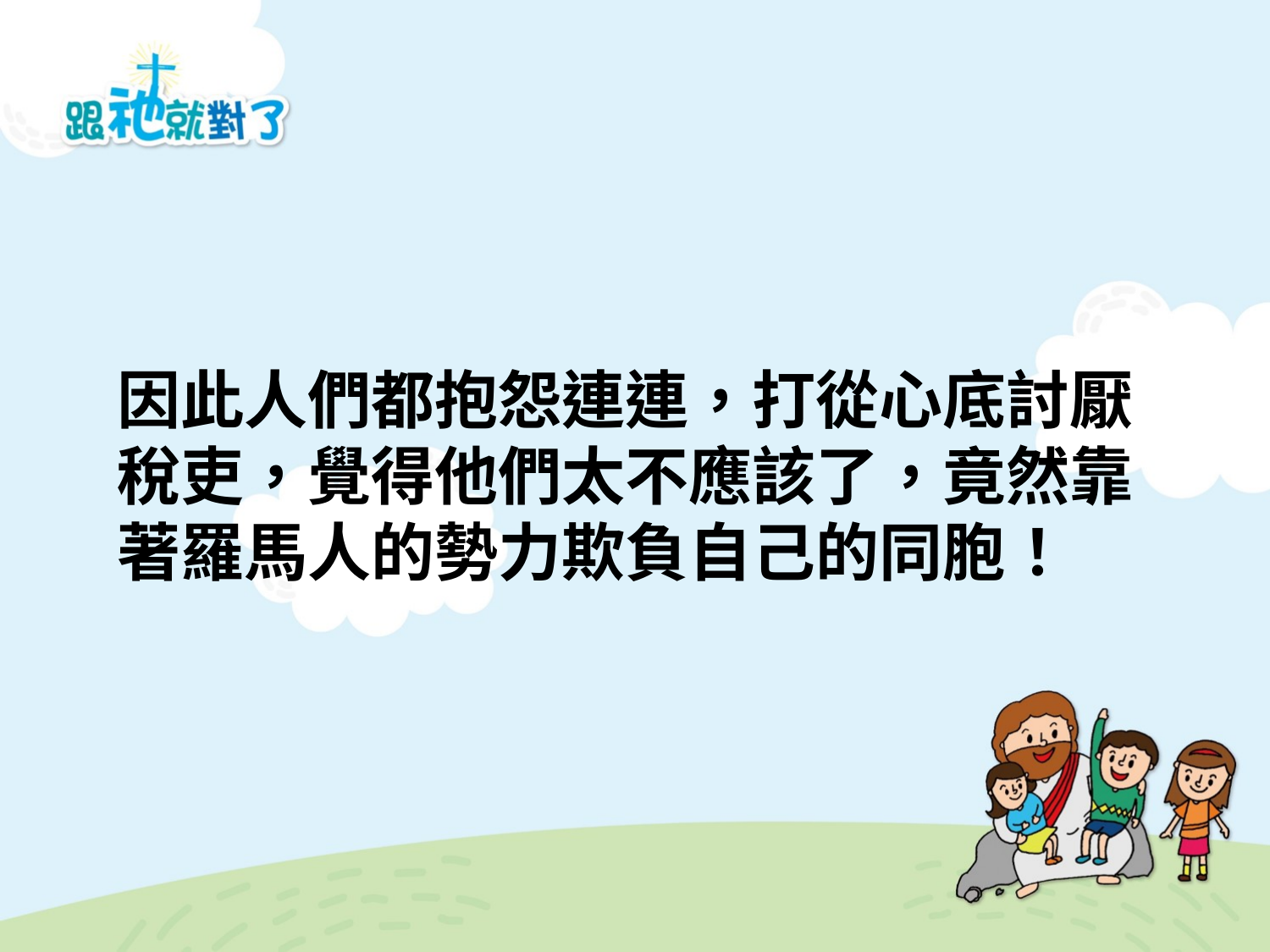

因此人們都抱怨連連，打從心底討厭稅吏，覺得他們太不應該了，竟然靠著羅馬人的勢力欺負自己的同胞！